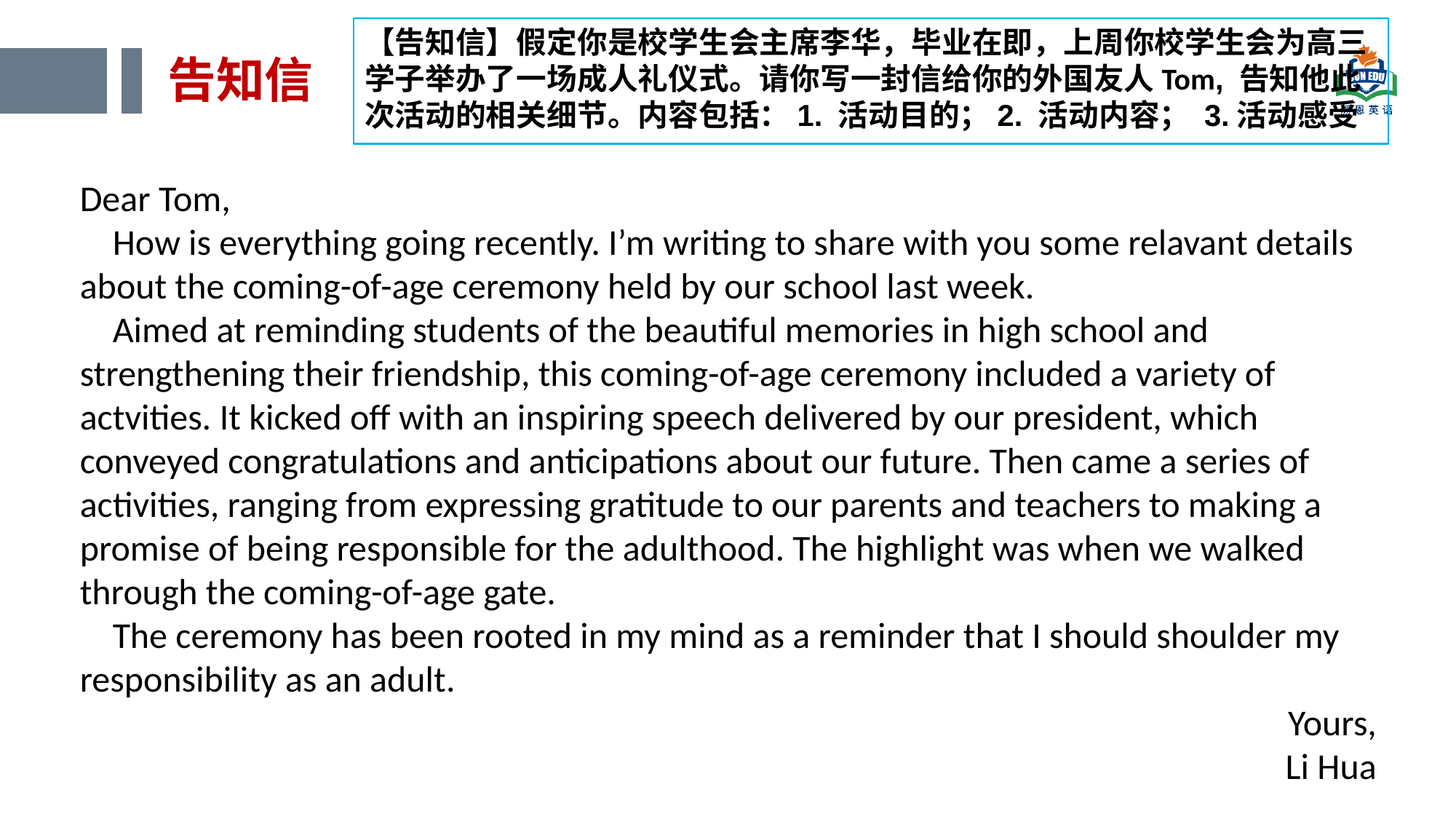

【告知信】假定你是校学生会主席李华，毕业在即，上周你校学生会为高三学子举办了一场成人礼仪式。请你写一封信给你的外国友人Tom, 告知他此次活动的相关细节。内容包括：1. 活动目的；2. 活动内容； 3.活动感受
告知信

Dear Tom,
    How is everything going recently. I’m writing to share with you some relavant details about the coming-of-age ceremony held by our school last week.
    Aimed at reminding students of the beautiful memories in high school and strengthening their friendship, this coming-of-age ceremony included a variety of actvities. It kicked off with an inspiring speech delivered by our president, which conveyed congratulations and anticipations about our future. Then came a series of activities, ranging from expressing gratitude to our parents and teachers to making a promise of being responsible for the adulthood. The highlight was when we walked through the coming-of-age gate.
    The ceremony has been rooted in my mind as a reminder that I should shoulder my responsibility as an adult.
 Yours,
Li Hua

19